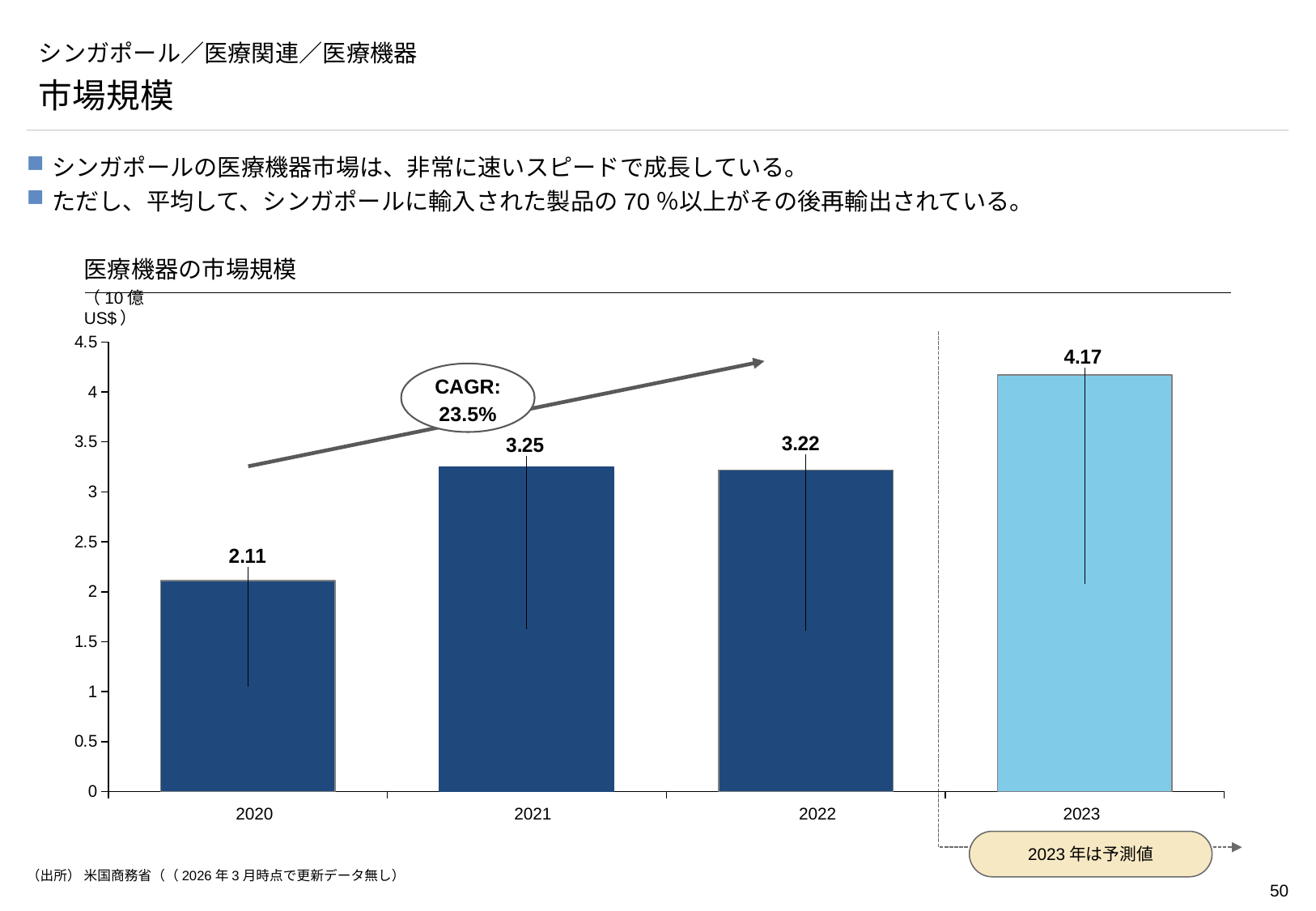

# シンガポール／医療関連／医療機器
市場規模
シンガポールの医療機器市場は、非常に速いスピードで成長している。
ただし、平均して、シンガポールに輸入された製品の70％以上がその後再輸出されている。
医療機器の市場規模
（10億US$）

### Chart

| Category |  |
|---|---|
2023年は予測値
CAGR:
23.5%
2020
2021
2022
2023
（出所） 米国商務省（（2026年3月時点で更新データ無し）